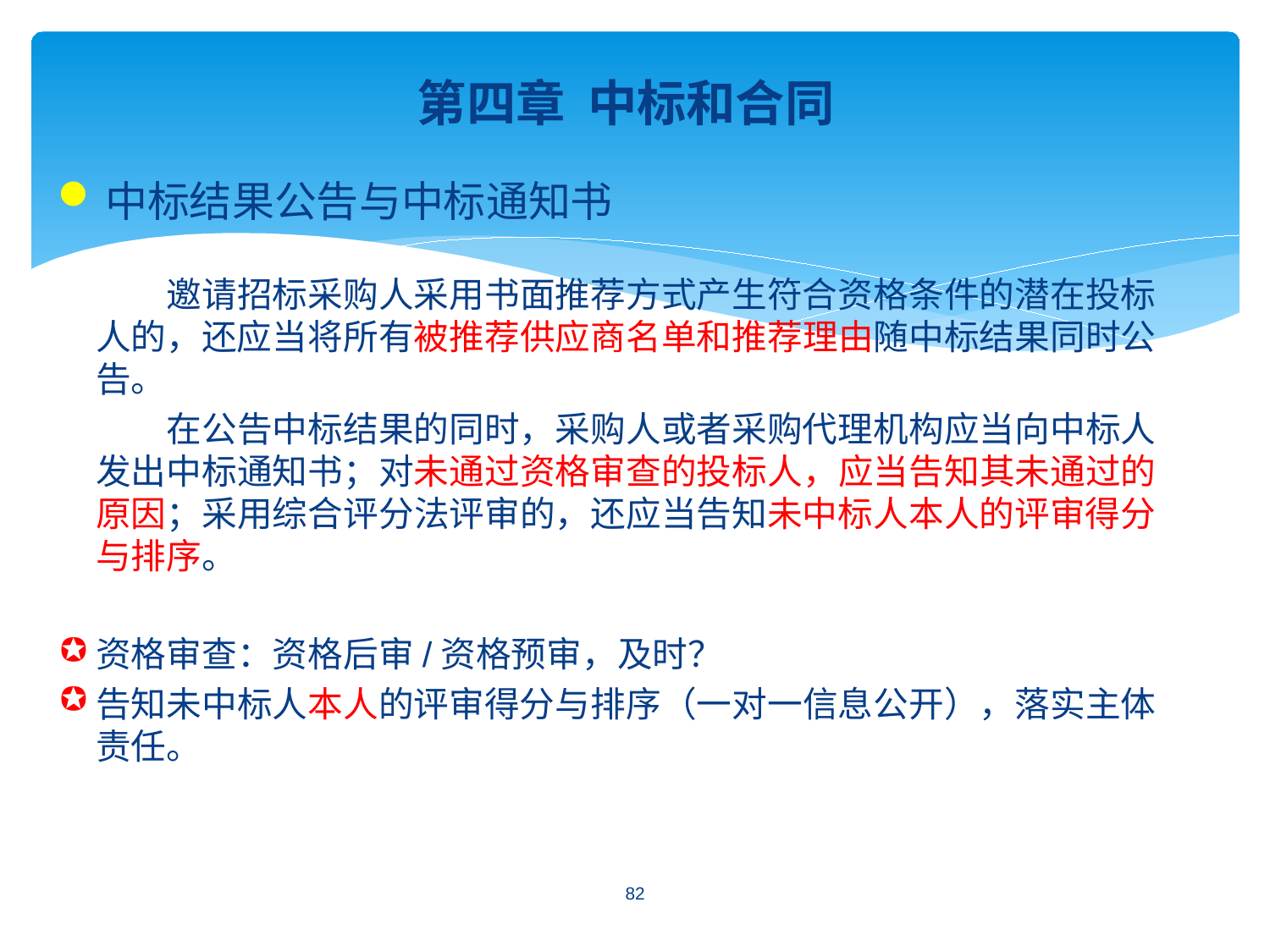

第四章  中标和合同
中标结果公告与中标通知书
　　邀请招标采购人采用书面推荐方式产生符合资格条件的潜在投标人的，还应当将所有被推荐供应商名单和推荐理由随中标结果同时公告。
　　在公告中标结果的同时，采购人或者采购代理机构应当向中标人发出中标通知书；对未通过资格审查的投标人，应当告知其未通过的原因；采用综合评分法评审的，还应当告知未中标人本人的评审得分与排序。

资格审查：资格后审/资格预审，及时？
告知未中标人本人的评审得分与排序（一对一信息公开），落实主体责任。
82